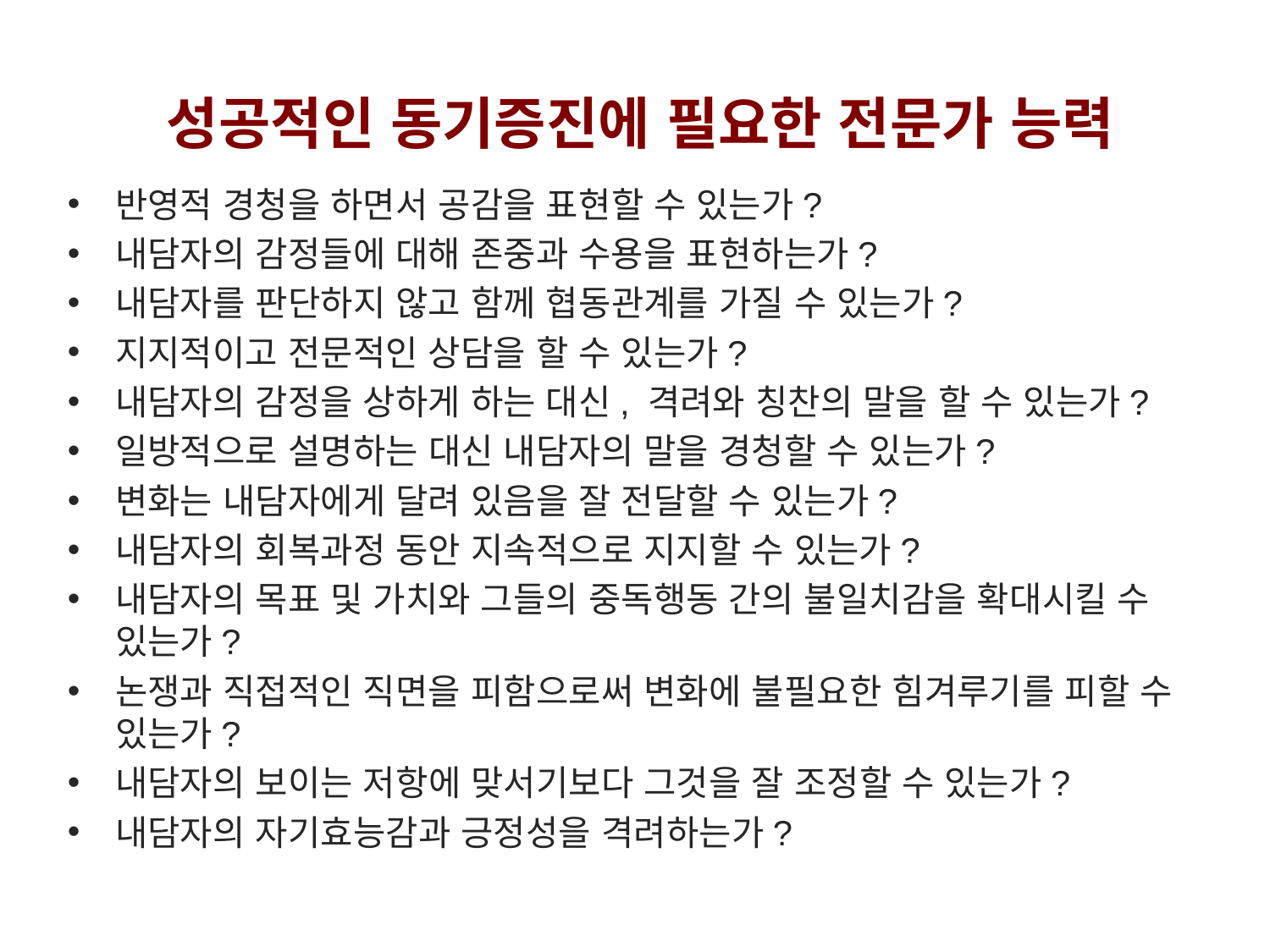

성공적인 동기증진에 필요한 전문가 능력
반영적 경청을 하면서 공감을 표현할 수 있는가?
내담자의 감정들에 대해 존중과 수용을 표현하는가?
내담자를 판단하지 않고 함께 협동관계를 가질 수 있는가?
지지적이고 전문적인 상담을 할 수 있는가?
내담자의 감정을 상하게 하는 대신, 격려와 칭찬의 말을 할 수 있는가?
일방적으로 설명하는 대신 내담자의 말을 경청할 수 있는가?
변화는 내담자에게 달려 있음을 잘 전달할 수 있는가?
내담자의 회복과정 동안 지속적으로 지지할 수 있는가?
내담자의 목표 및 가치와 그들의 중독행동 간의 불일치감을 확대시킬 수 있는가?
논쟁과 직접적인 직면을 피함으로써 변화에 불필요한 힘겨루기를 피할 수 있는가?
내담자의 보이는 저항에 맞서기보다 그것을 잘 조정할 수 있는가?
내담자의 자기효능감과 긍정성을 격려하는가?